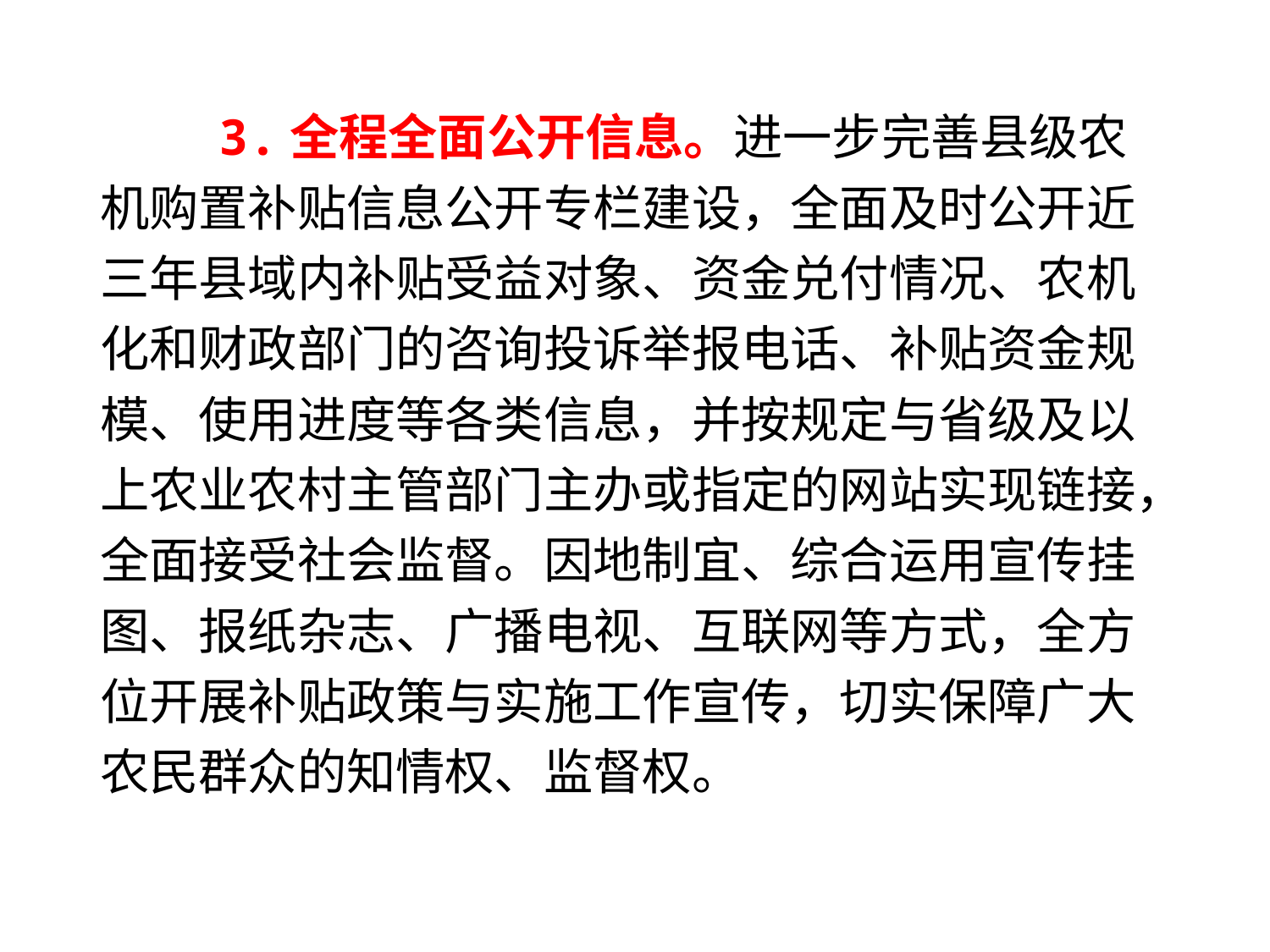

# 3.全程全面公开信息。进一步完善县级农机购置补贴信息公开专栏建设，全面及时公开近三年县域内补贴受益对象、资金兑付情况、农机化和财政部门的咨询投诉举报电话、补贴资金规模、使用进度等各类信息，并按规定与省级及以上农业农村主管部门主办或指定的网站实现链接，全面接受社会监督。因地制宜、综合运用宣传挂图、报纸杂志、广播电视、互联网等方式，全方位开展补贴政策与实施工作宣传，切实保障广大农民群众的知情权、监督权。